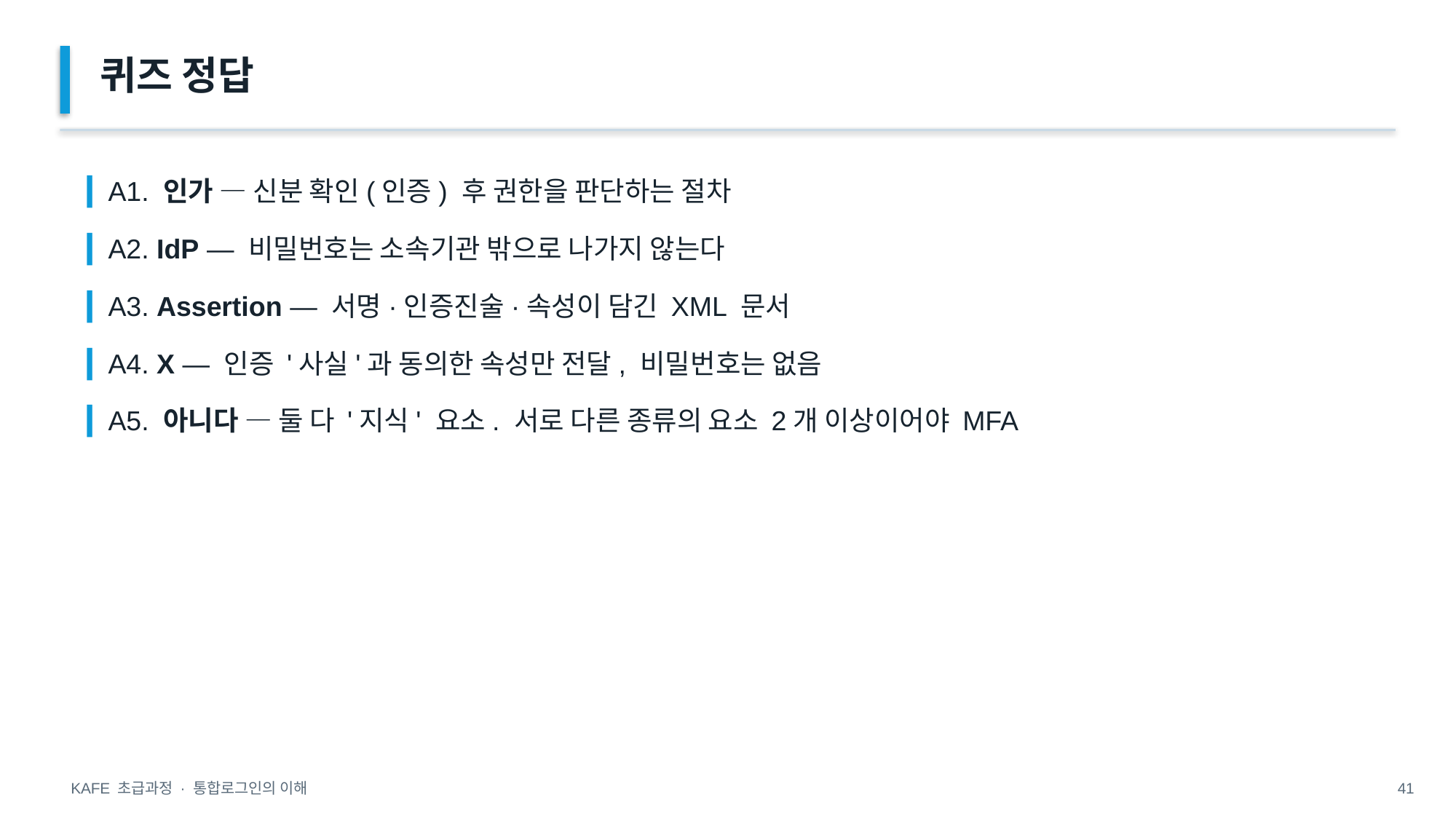

퀴즈 정답

▎A1. 인가 — 신분 확인(인증) 후 권한을 판단하는 절차
▎A2. IdP — 비밀번호는 소속기관 밖으로 나가지 않는다
▎A3. Assertion — 서명·인증진술·속성이 담긴 XML 문서
▎A4. X — 인증 '사실'과 동의한 속성만 전달, 비밀번호는 없음
▎A5. 아니다 — 둘 다 '지식' 요소. 서로 다른 종류의 요소 2개 이상이어야 MFA
KAFE 초급과정 · 통합로그인의 이해
41